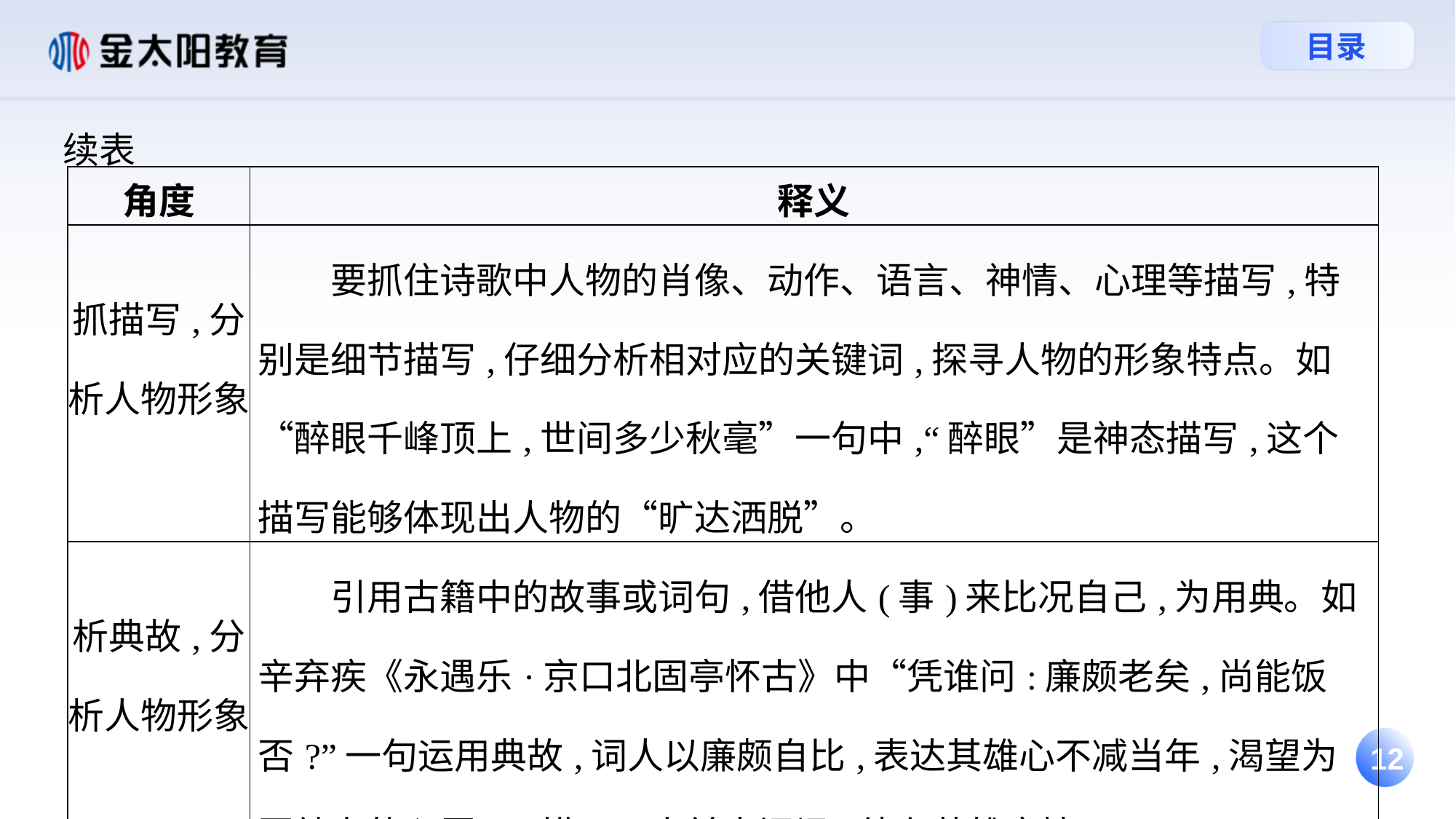

续表

| 角度 | 释义 |
| --- | --- |
| 抓描写,分析人物形象 | 要抓住诗歌中人物的肖像、动作、语言、神情、心理等描写,特别是细节描写,仔细分析相对应的关键词,探寻人物的形象特点。如“醉眼千峰顶上,世间多少秋毫”一句中,“醉眼”是神态描写,这个描写能够体现出人物的“旷达洒脱”。 |
| 析典故,分析人物形象 | 引用古籍中的故事或词句,借他人(事)来比况自己,为用典。如辛弃疾《永遇乐·京口北固亭怀古》中“凭谁问:廉颇老矣,尚能饭否?”一句运用典故,词人以廉颇自比,表达其雄心不减当年,渴望为国效力的心愿,可惜叹无人前来问讯,徒有英雄豪情。 |